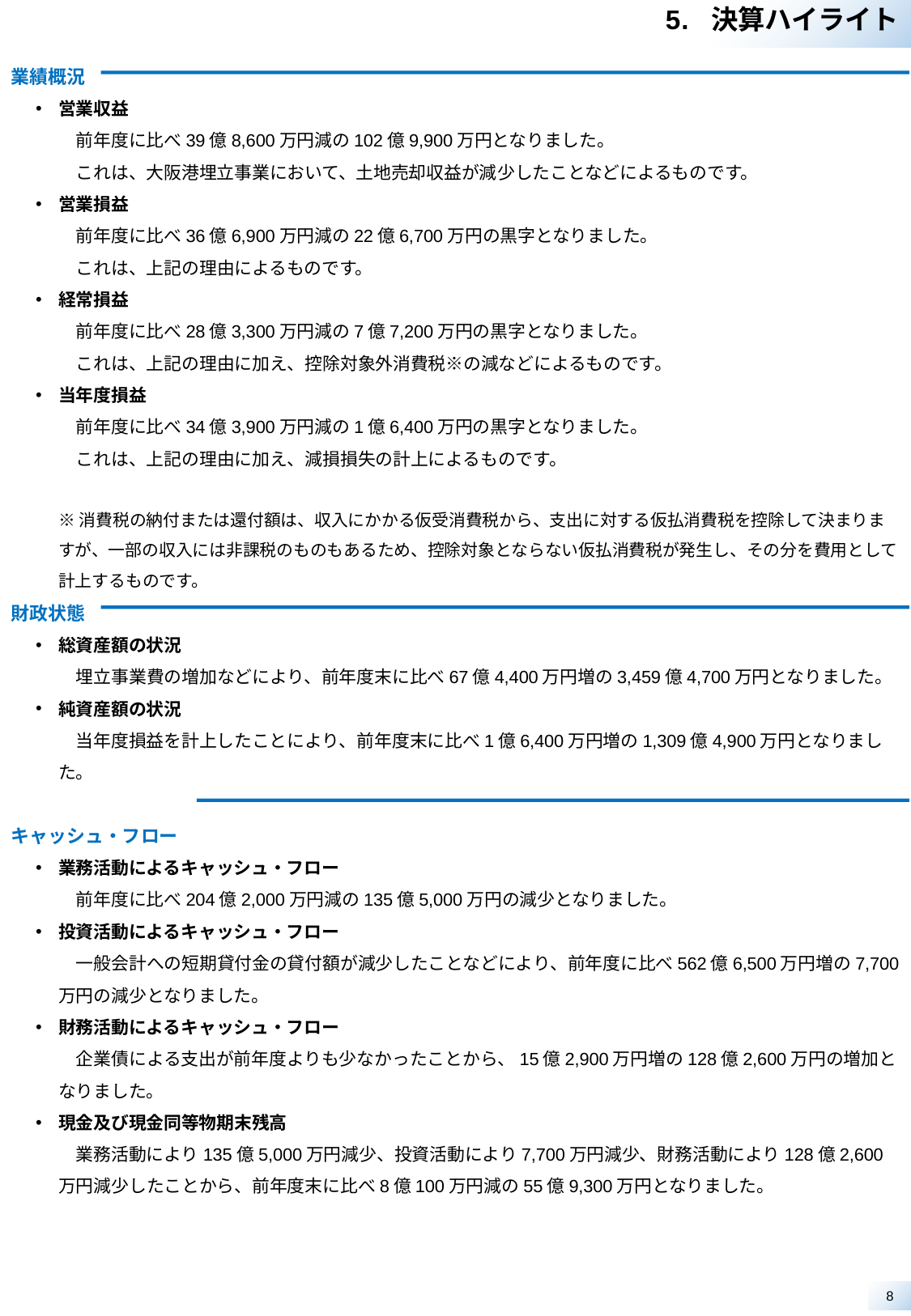

決算ハイライト
業績概況
営業収益
　前年度に比べ39億8,600万円減の102億9,900万円となりました。
　これは、大阪港埋立事業において、土地売却収益が減少したことなどによるものです。
営業損益
　前年度に比べ36億6,900万円減の22億6,700万円の黒字となりました。
　これは、上記の理由によるものです。
経常損益
　前年度に比べ28億3,300万円減の7億7,200万円の黒字となりました。
　これは、上記の理由に加え、控除対象外消費税※の減などによるものです。
当年度損益
　前年度に比べ34億3,900万円減の1億6,400万円の黒字となりました。
　これは、上記の理由に加え、減損損失の計上によるものです。

※消費税の納付または還付額は、収入にかかる仮受消費税から、支出に対する仮払消費税を控除して決まりますが、一部の収入には非課税のものもあるため、控除対象とならない仮払消費税が発生し、その分を費用として計上するものです。
財政状態
総資産額の状況
　埋立事業費の増加などにより、前年度末に比べ67億4,400万円増の3,459億4,700万円となりました。
純資産額の状況
　当年度損益を計上したことにより、前年度末に比べ1億6,400万円増の1,309億4,900万円となりました。

キャッシュ・フロー
業務活動によるキャッシュ・フロー
　前年度に比べ204億2,000万円減の135億5,000万円の減少となりました。
投資活動によるキャッシュ・フロー
　一般会計への短期貸付金の貸付額が減少したことなどにより、前年度に比べ562億6,500万円増の7,700万円の減少となりました。
財務活動によるキャッシュ・フロー
　企業債による支出が前年度よりも少なかったことから、15億2,900万円増の128億2,600万円の増加となりました。
現金及び現金同等物期末残高
　業務活動により135億5,000万円減少、投資活動により7,700万円減少、財務活動により128億2,600万円減少したことから、前年度末に比べ8億100万円減の55億9,300万円となりました。
8